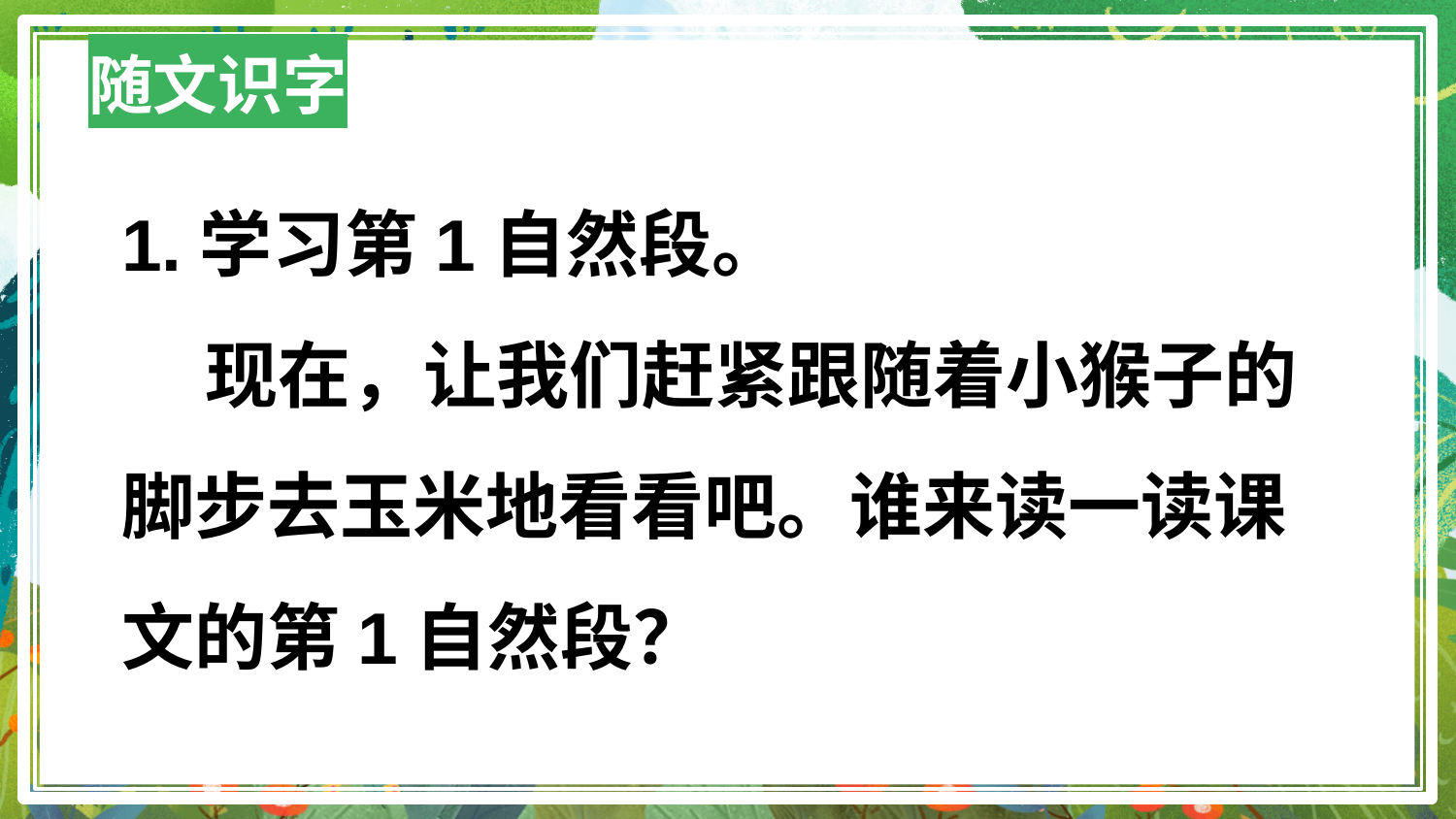

随文识字
1.学习第1自然段。
    现在，让我们赶紧跟随着小猴子的脚步去玉米地看看吧。谁来读一读课文的第1自然段？